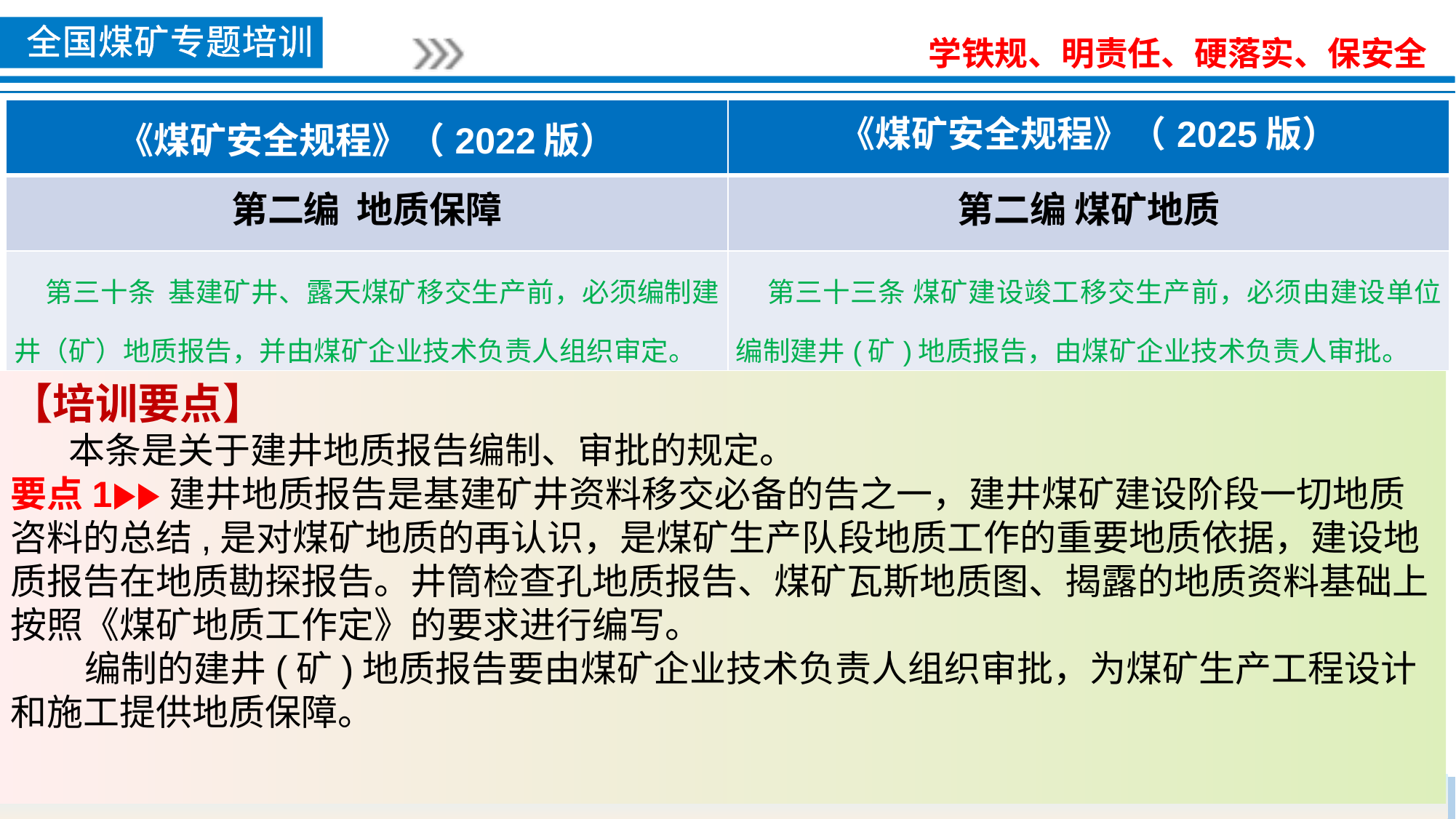

| 《煤矿安全规程》（2022版） | 《煤矿安全规程》（2025版） |
| --- | --- |
| 第二编 地质保障 | 第二编 煤矿地质 |
| 第三十条 基建矿井、露天煤矿移交生产前，必须编制建井（矿）地质报告，并由煤矿企业技术负责人组织审定。 | 第三十三条 煤矿建设竣工移交生产前，必须由建设单位编制建井(矿)地质报告，由煤矿企业技术负责人审批。 |
【培训要点】
      本条是关于建井地质报告编制、审批的规定。
要点1▶▶建井地质报告是基建矿井资料移交必备的告之一，建井煤矿建设阶段一切地质咨料的总结,是对煤矿地质的再认识，是煤矿生产队段地质工作的重要地质依据，建设地质报告在地质勘探报告。井筒检查孔地质报告、煤矿瓦斯地质图、揭露的地质资料基础上按照《煤矿地质工作定》的要求进行编写。
        编制的建井(矿)地质报告要由煤矿企业技术负责人组织审批，为煤矿生产工程设计和施工提供地质保障。